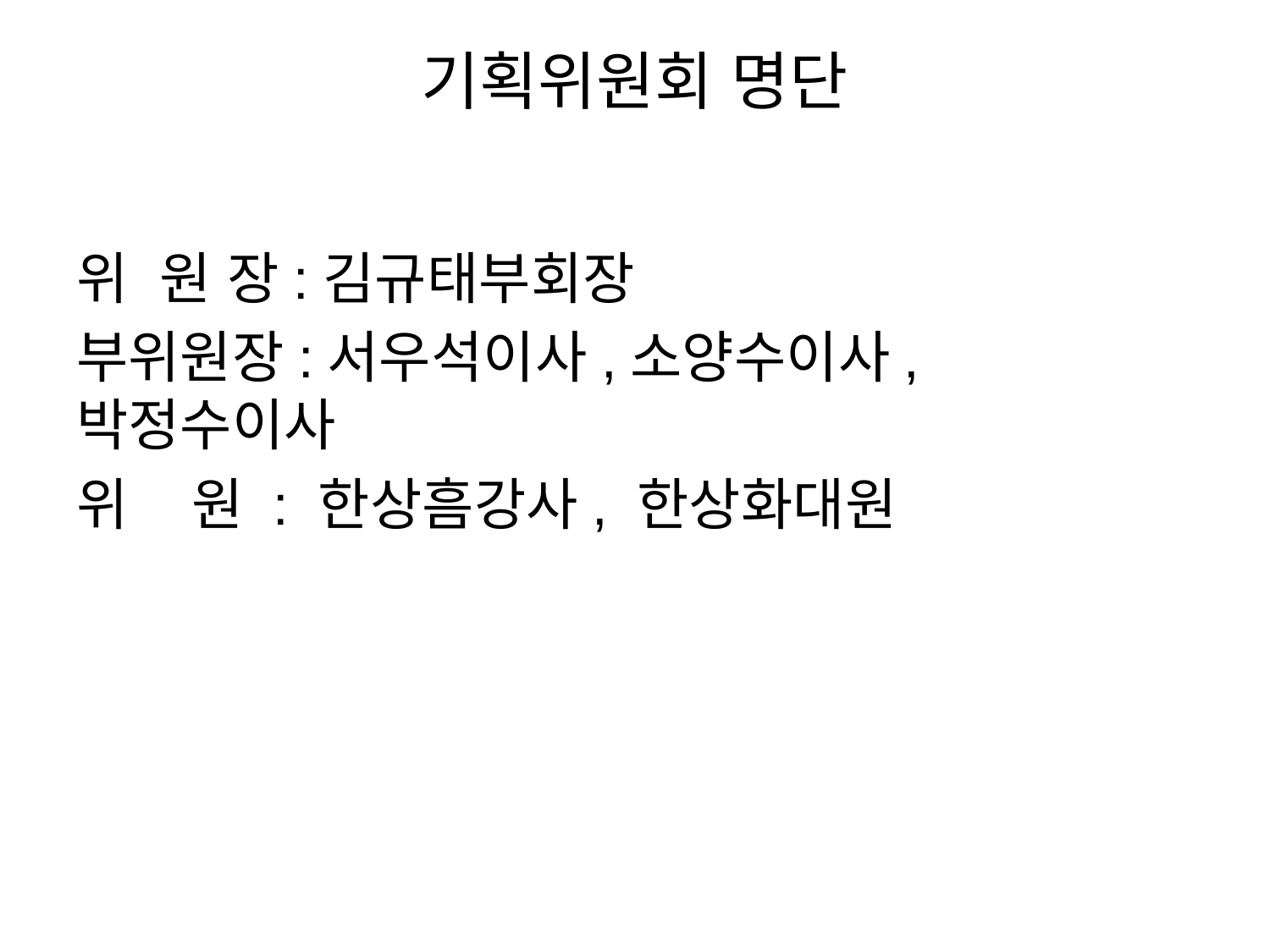

# 기획위원회 명단
위  원 장:김규태부회장
부위원장:서우석이사,소양수이사,박정수이사
위    원 : 한상흠강사, 한상화대원